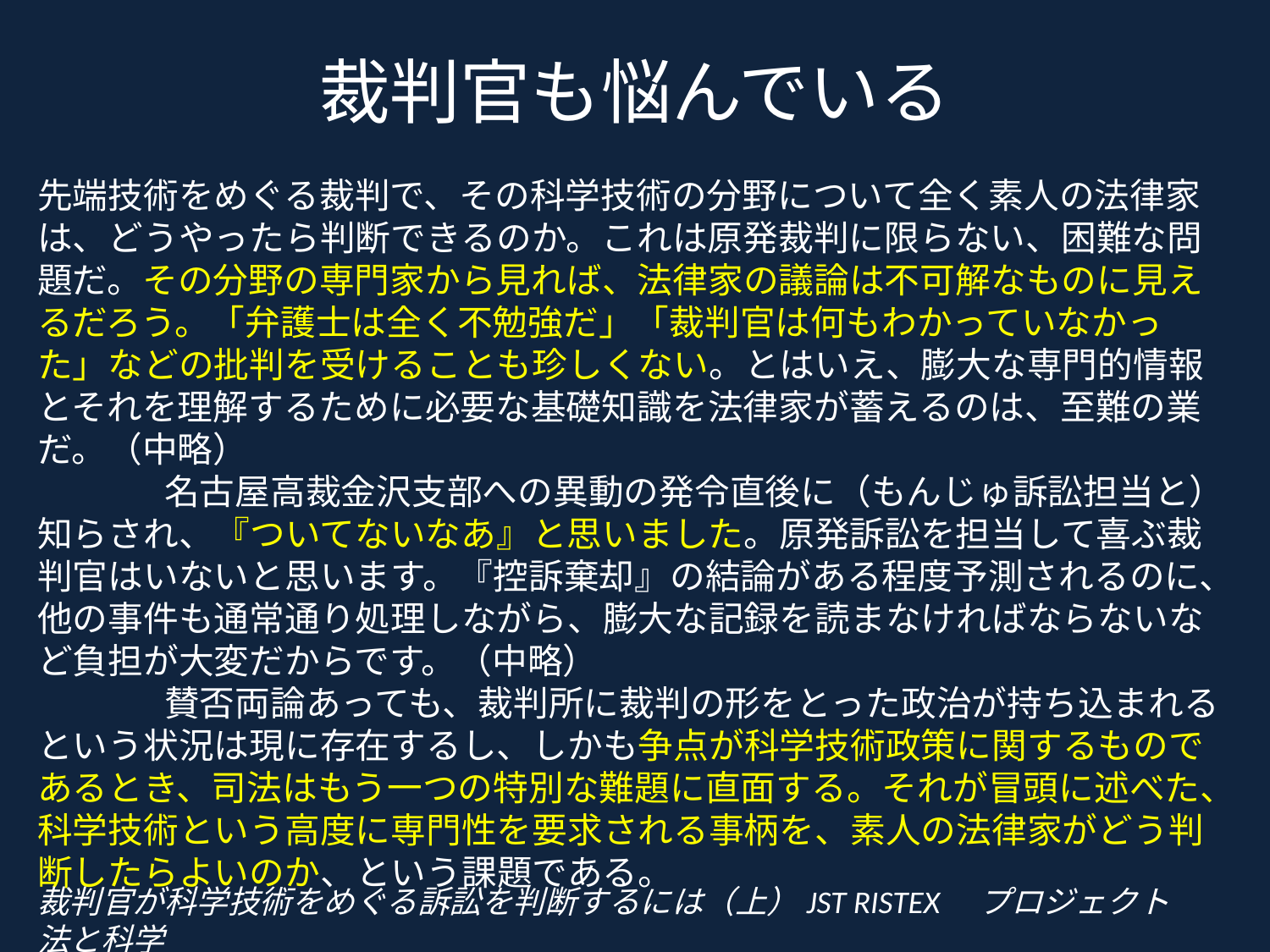

# 裁判官も悩んでいる
先端技術をめぐる裁判で、その科学技術の分野について全く素人の法律家は、どうやったら判断できるのか。これは原発裁判に限らない、困難な問題だ。その分野の専門家から見れば、法律家の議論は不可解なものに見えるだろう。「弁護士は全く不勉強だ」「裁判官は何もわかっていなかった」などの批判を受けることも珍しくない。とはいえ、膨大な専門的情報とそれを理解するために必要な基礎知識を法律家が蓄えるのは、至難の業だ。（中略）
	名古屋高裁金沢支部への異動の発令直後に（もんじゅ訴訟担当と）知らされ、『ついてないなあ』と思いました。原発訴訟を担当して喜ぶ裁判官はいないと思います。『控訴棄却』の結論がある程度予測されるのに、他の事件も通常通り処理しながら、膨大な記録を読まなければならないなど負担が大変だからです。（中略）
	賛否両論あっても、裁判所に裁判の形をとった政治が持ち込まれるという状況は現に存在するし、しかも争点が科学技術政策に関するものであるとき、司法はもう一つの特別な難題に直面する。それが冒頭に述べた、科学技術という高度に専門性を要求される事柄を、素人の法律家がどう判断したらよいのか、という課題である。
裁判官が科学技術をめぐる訴訟を判断するには（上）JST RISTEX　プロジェクト　法と科学